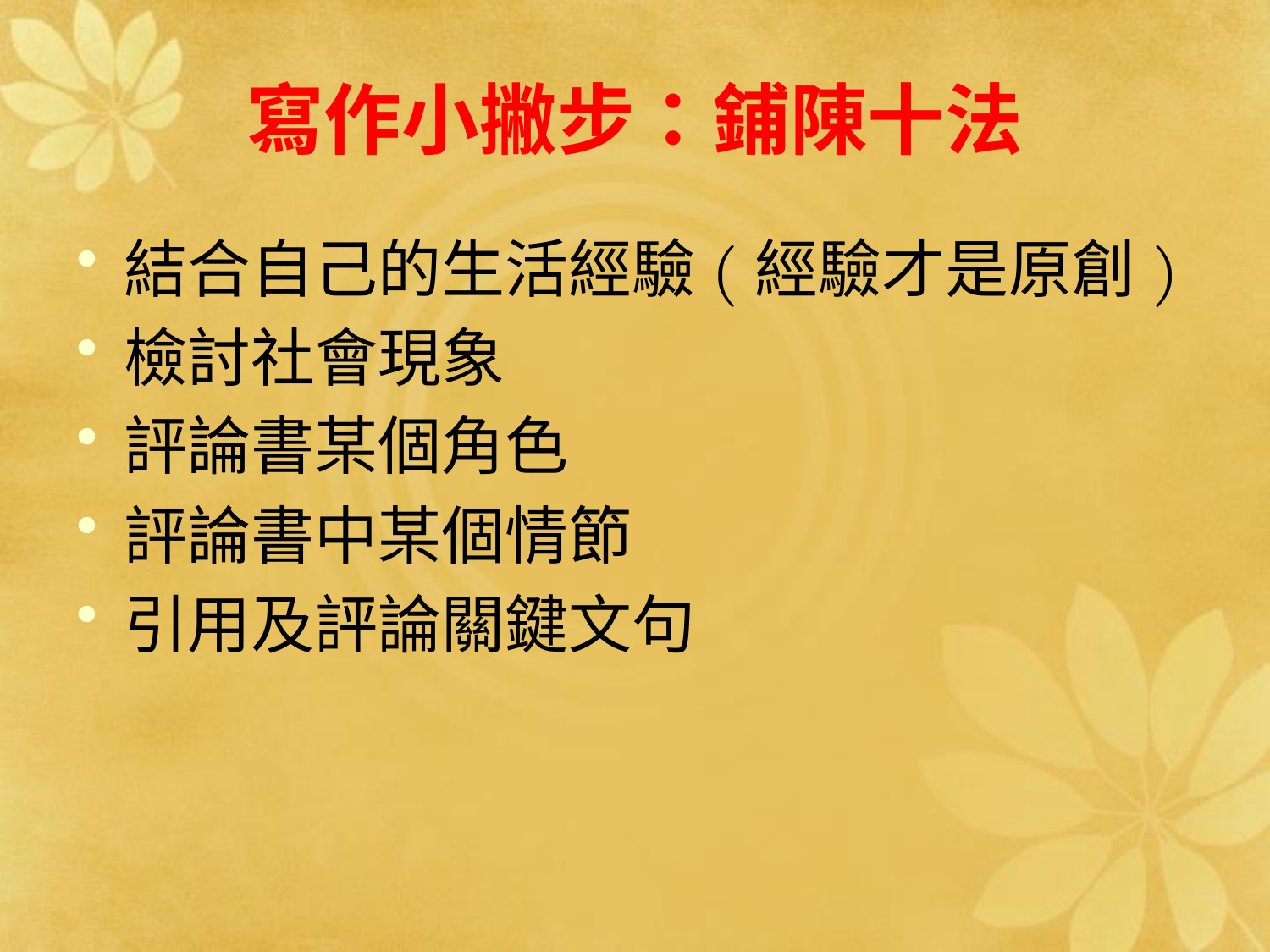

# 寫作小撇步：鋪陳十法
結合自己的生活經驗(經驗才是原創)
檢討社會現象
評論書某個角色
評論書中某個情節
引用及評論關鍵文句